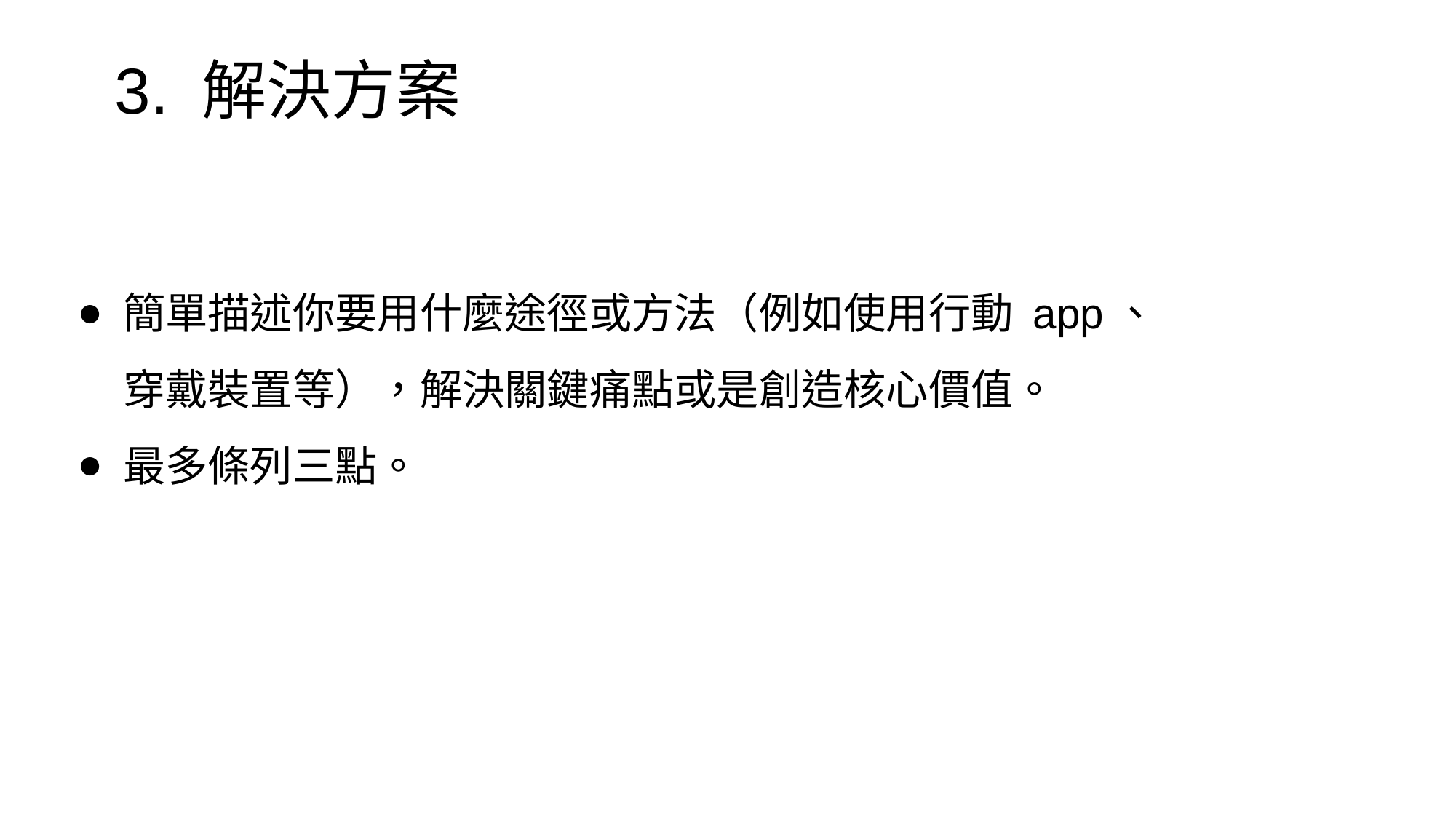

# 3. 解決方案
簡單描述你要用什麼途徑或方法（例如使用行動 app、穿戴裝置等），解決關鍵痛點或是創造核心價值。
最多條列三點。